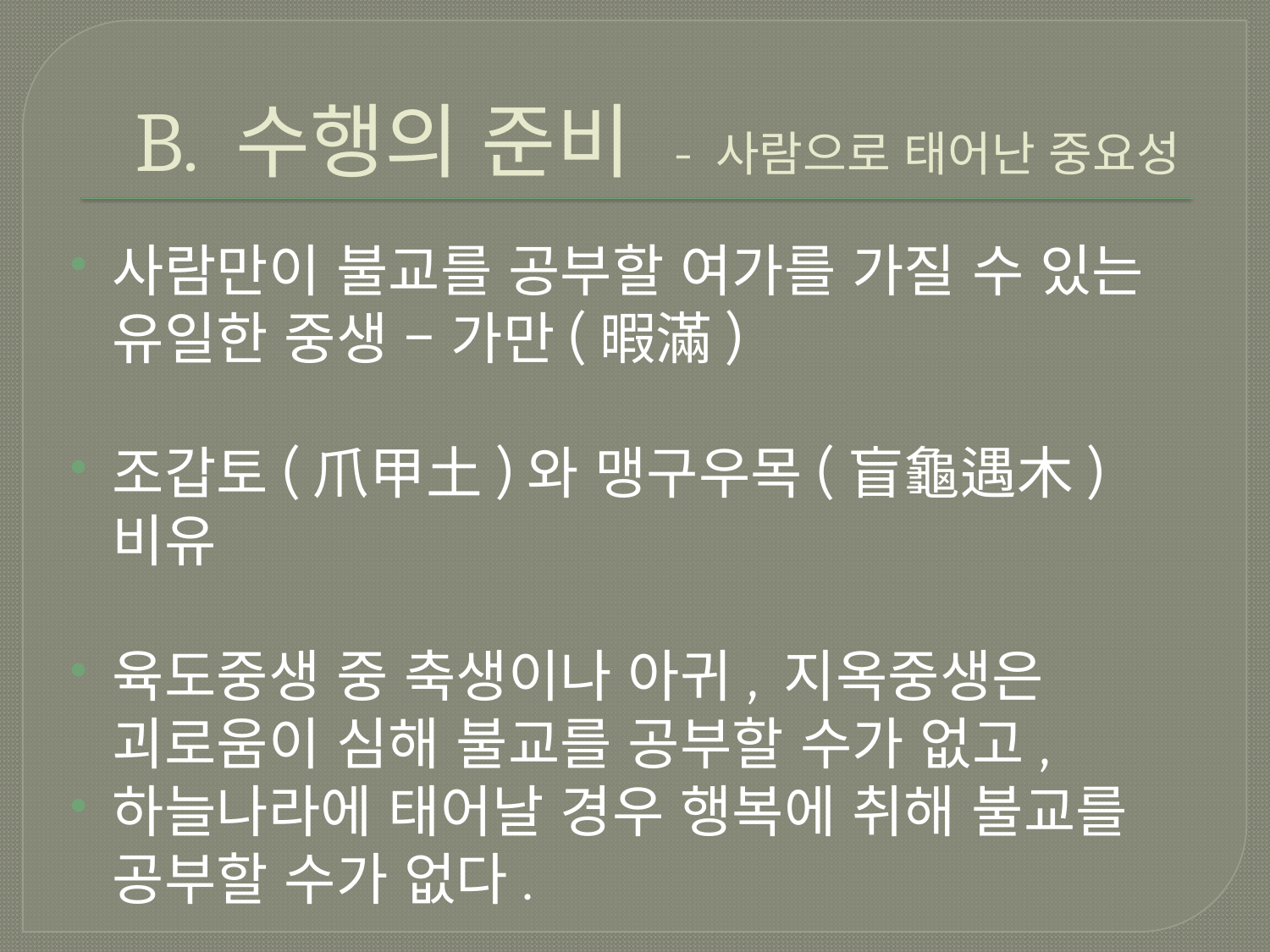

# B. 수행의 준비 - 사람으로 태어난 중요성
사람만이 불교를 공부할 여가를 가질 수 있는 유일한 중생 – 가만(暇滿)

조갑토(爪甲土)와 맹구우목(盲龜遇木) 비유

육도중생 중 축생이나 아귀, 지옥중생은 괴로움이 심해 불교를 공부할 수가 없고,
하늘나라에 태어날 경우 행복에 취해 불교를 공부할 수가 없다.